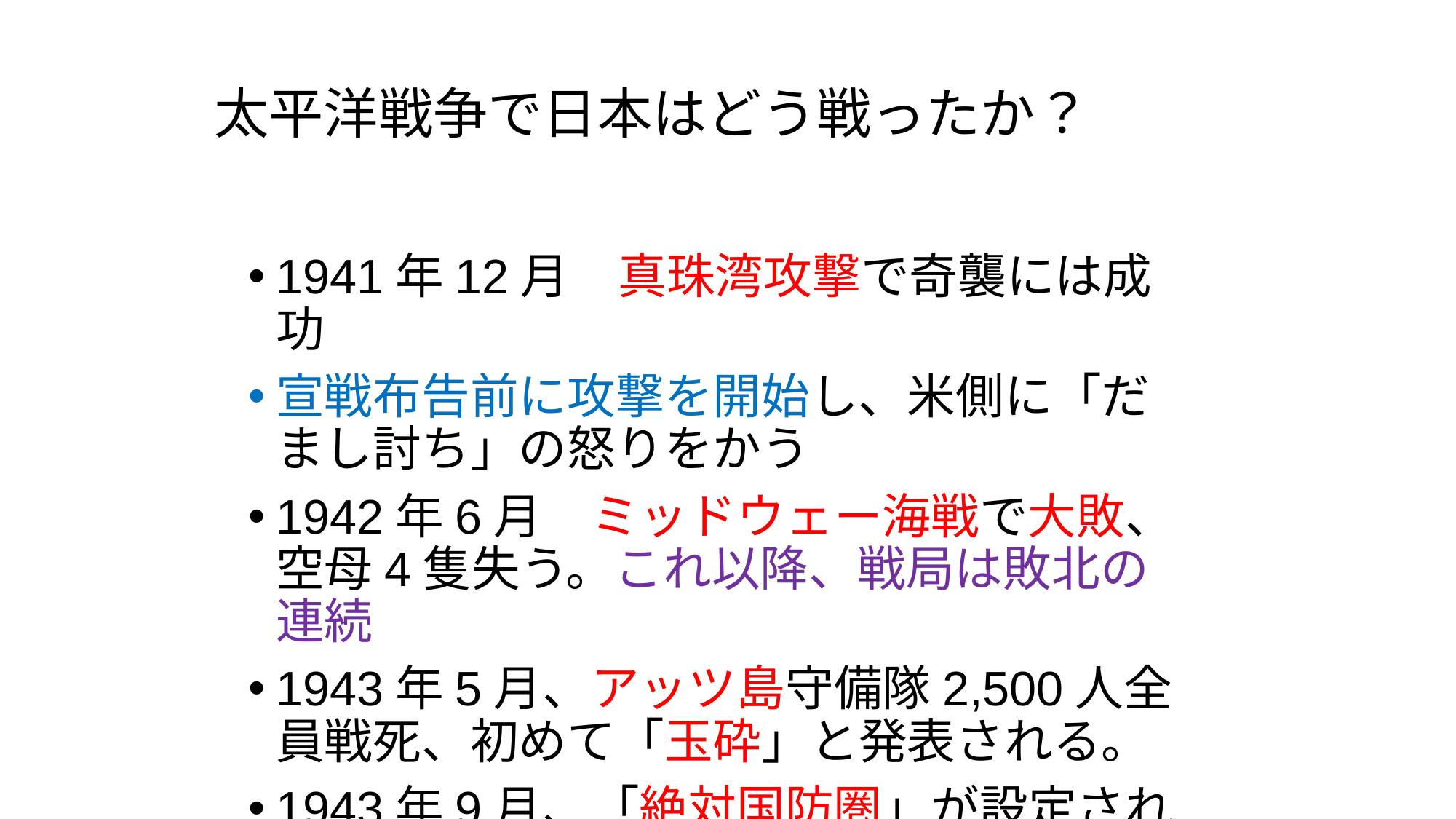

# 太平洋戦争で日本はどう戦ったか？
1941年12月　真珠湾攻撃で奇襲には成功
宣戦布告前に攻撃を開始し、米側に「だまし討ち」の怒りをかう
1942年6月　ミッドウェー海戦で大敗、空母4隻失う。これ以降、戦局は敗北の連続
1943年5月、アッツ島守備隊2,500人全員戦死、初めて「玉砕」と発表される。
1943年9月、「絶対国防圏」が設定される